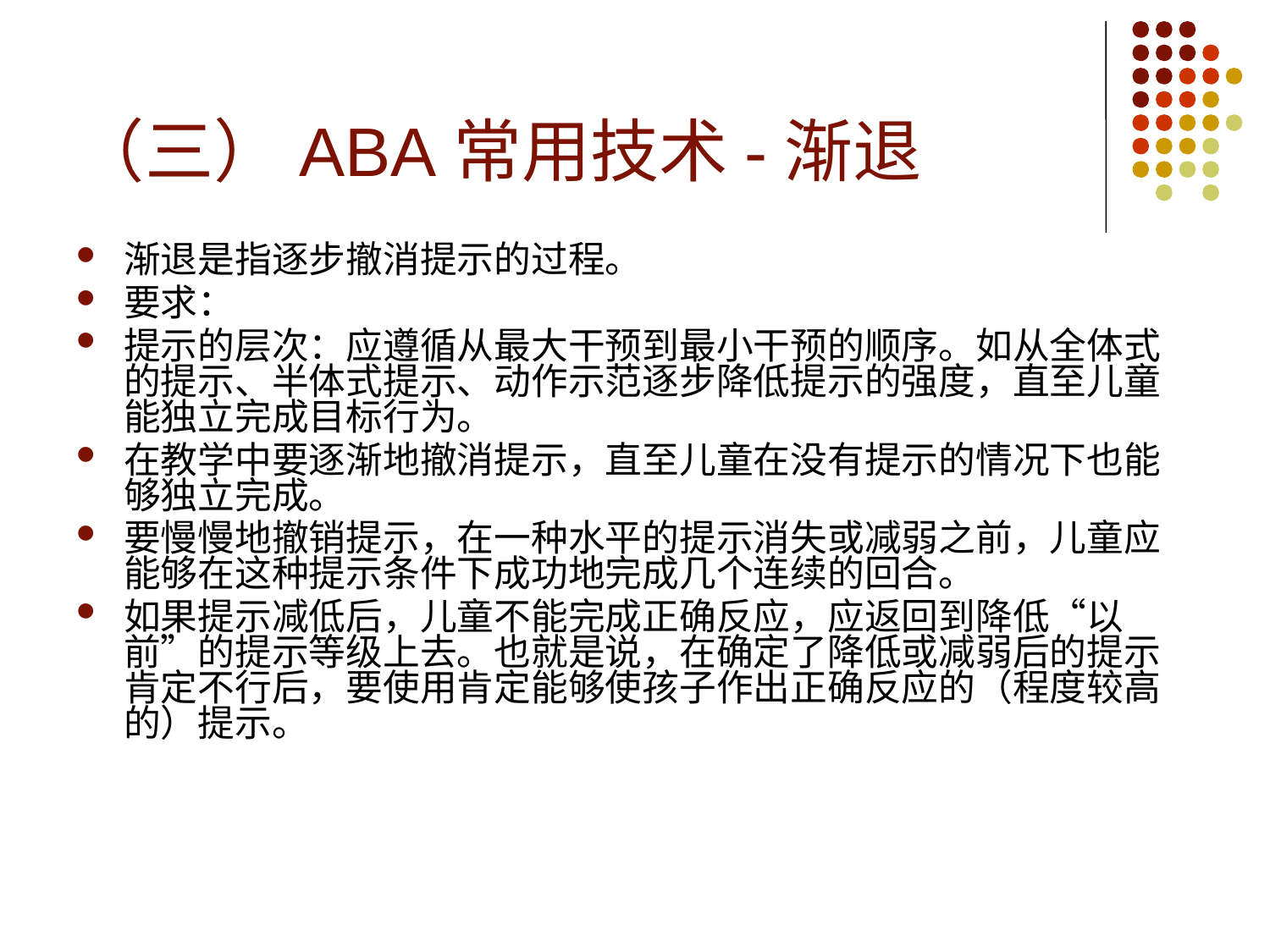

# （三）ABA常用技术-渐退
渐退是指逐步撤消提示的过程。
要求：
提示的层次：应遵循从最大干预到最小干预的顺序。如从全体式的提示、半体式提示、动作示范逐步降低提示的强度，直至儿童能独立完成目标行为。
在教学中要逐渐地撤消提示，直至儿童在没有提示的情况下也能够独立完成。
要慢慢地撤销提示，在一种水平的提示消失或减弱之前，儿童应能够在这种提示条件下成功地完成几个连续的回合。
如果提示减低后，儿童不能完成正确反应，应返回到降低“以前”的提示等级上去。也就是说，在确定了降低或减弱后的提示肯定不行后，要使用肯定能够使孩子作出正确反应的（程度较高的）提示。